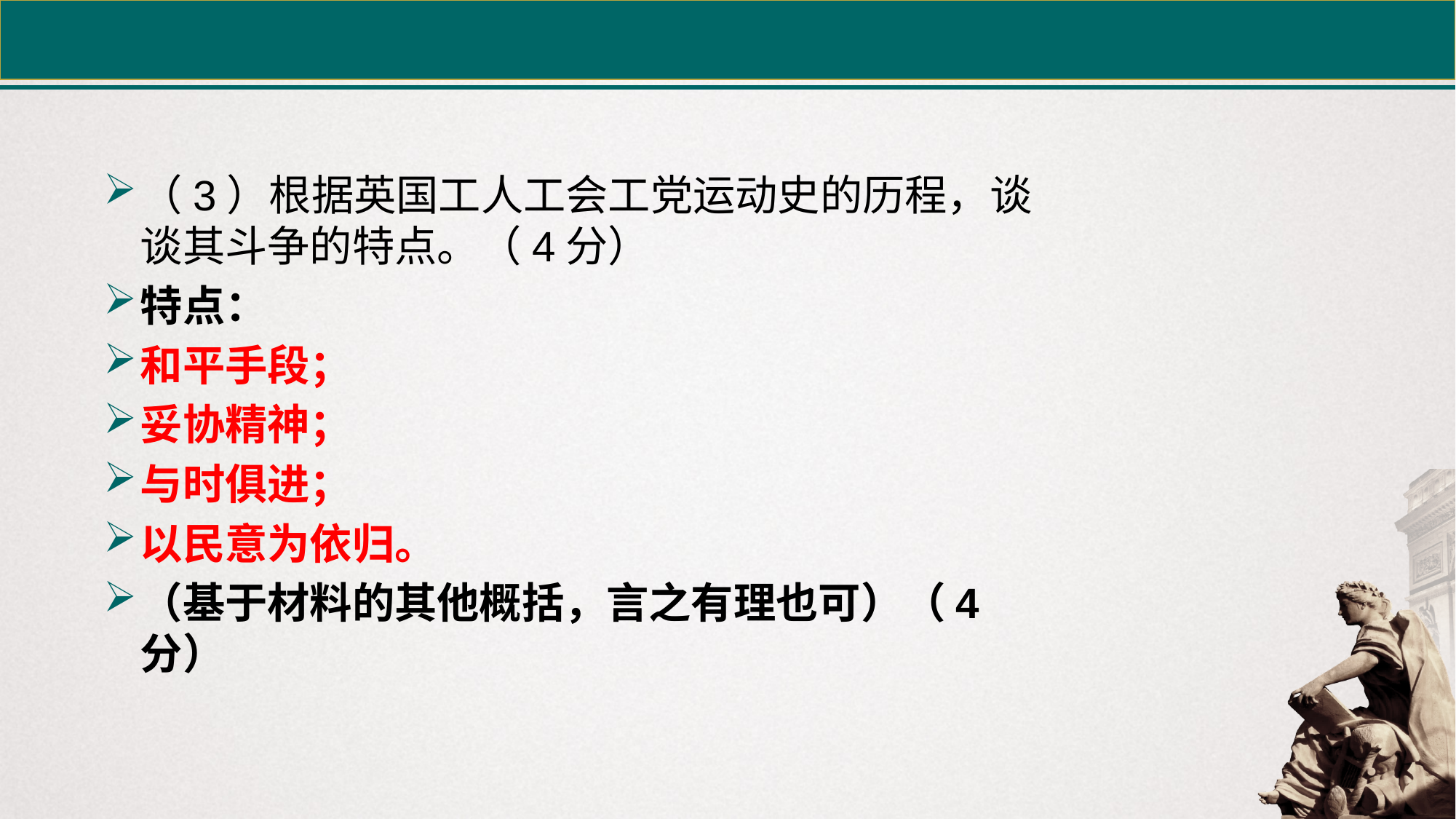

（3）根据英国工人工会工党运动史的历程，谈谈其斗争的特点。（4分）
特点：
和平手段；
妥协精神；
与时俱进；
以民意为依归。
（基于材料的其他概括，言之有理也可）（4分）